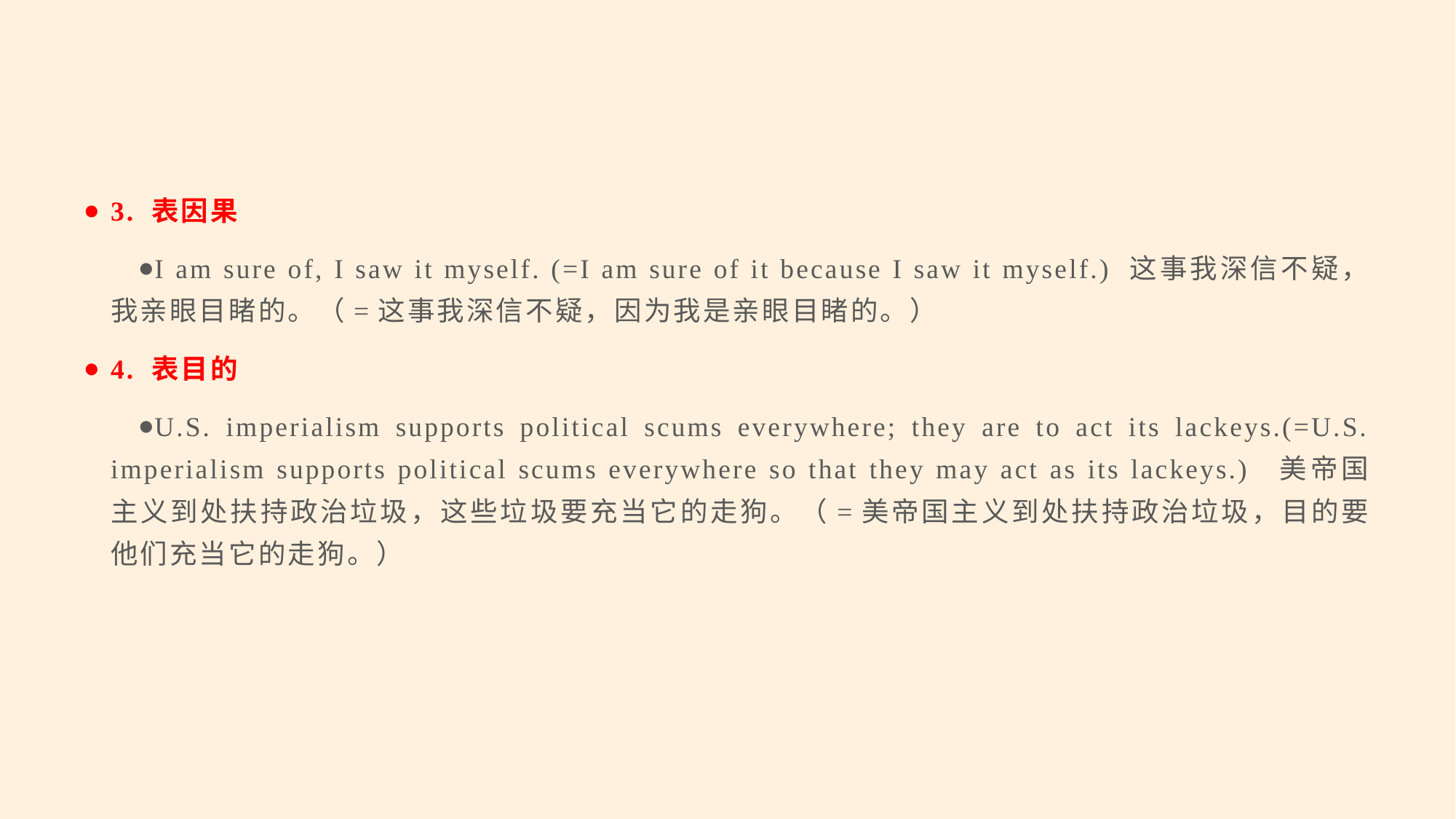

#
3. 表因果
I am sure of, I saw it myself. (=I am sure of it because I saw it myself.) 这事我深信不疑，我亲眼目睹的。（=这事我深信不疑，因为我是亲眼目睹的。）
4. 表目的
U.S. imperialism supports political scums everywhere; they are to act its lackeys.(=U.S. imperialism supports political scums everywhere so that they may act as its lackeys.) 美帝国主义到处扶持政治垃圾，这些垃圾要充当它的走狗。（=美帝国主义到处扶持政治垃圾，目的要他们充当它的走狗。）